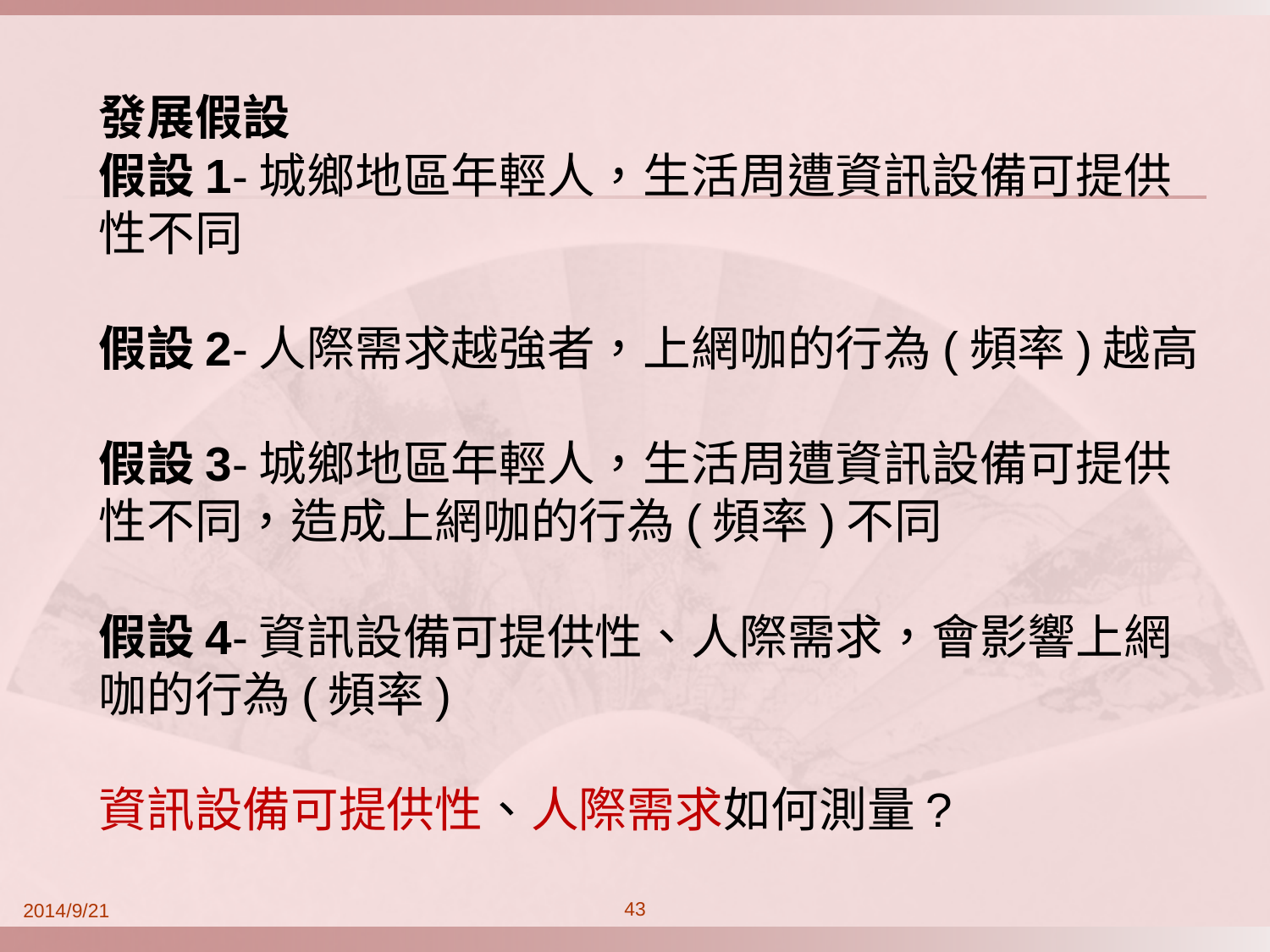

發展假設
假設1-城鄉地區年輕人，生活周遭資訊設備可提供性不同

假設2-人際需求越強者，上網咖的行為(頻率)越高

假設3-城鄉地區年輕人，生活周遭資訊設備可提供性不同，造成上網咖的行為(頻率)不同

假設4-資訊設備可提供性、人際需求，會影響上網咖的行為(頻率)
資訊設備可提供性、人際需求如何測量?
2014/9/21
43